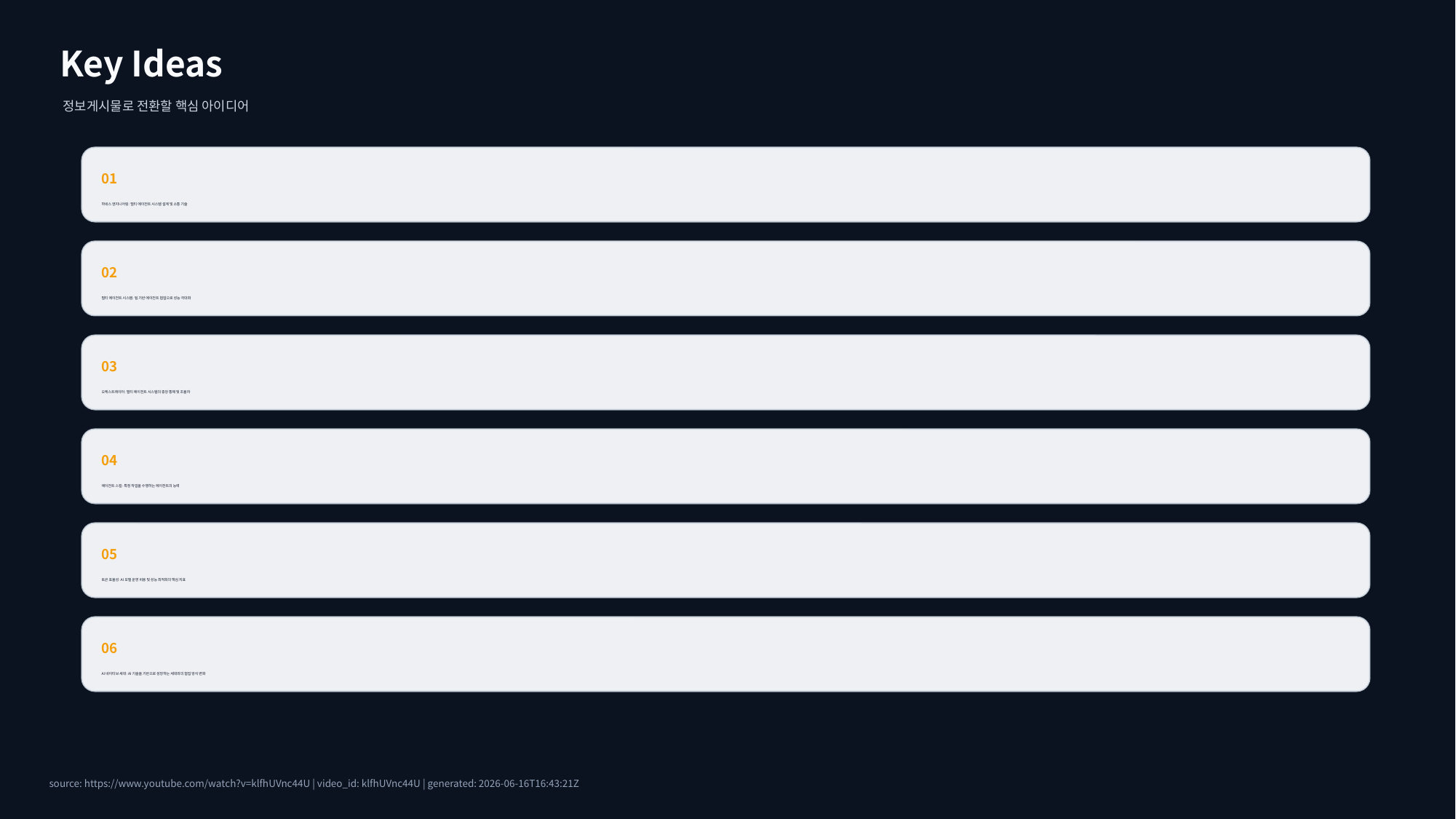

Key Ideas
정보게시물로 전환할 핵심 아이디어

01
하네스 엔지니어링: 멀티 에이전트 시스템 설계 및 소통 기술

02
멀티 에이전트 시스템: 팀 기반 에이전트 협업으로 성능 극대화

03
오케스트레이터: 멀티 에이전트 시스템의 중앙 통제 및 조율자

04
에이전트 스킬: 특정 작업을 수행하는 에이전트의 능력

05
토큰 효율성: AI 모델 운영 비용 및 성능 최적화의 핵심 지표

06
AI 네이티브 세대: AI 기술을 기반으로 성장하는 세대와의 협업 방식 변화
source: https://www.youtube.com/watch?v=klfhUVnc44U | video_id: klfhUVnc44U | generated: 2026-06-16T16:43:21Z